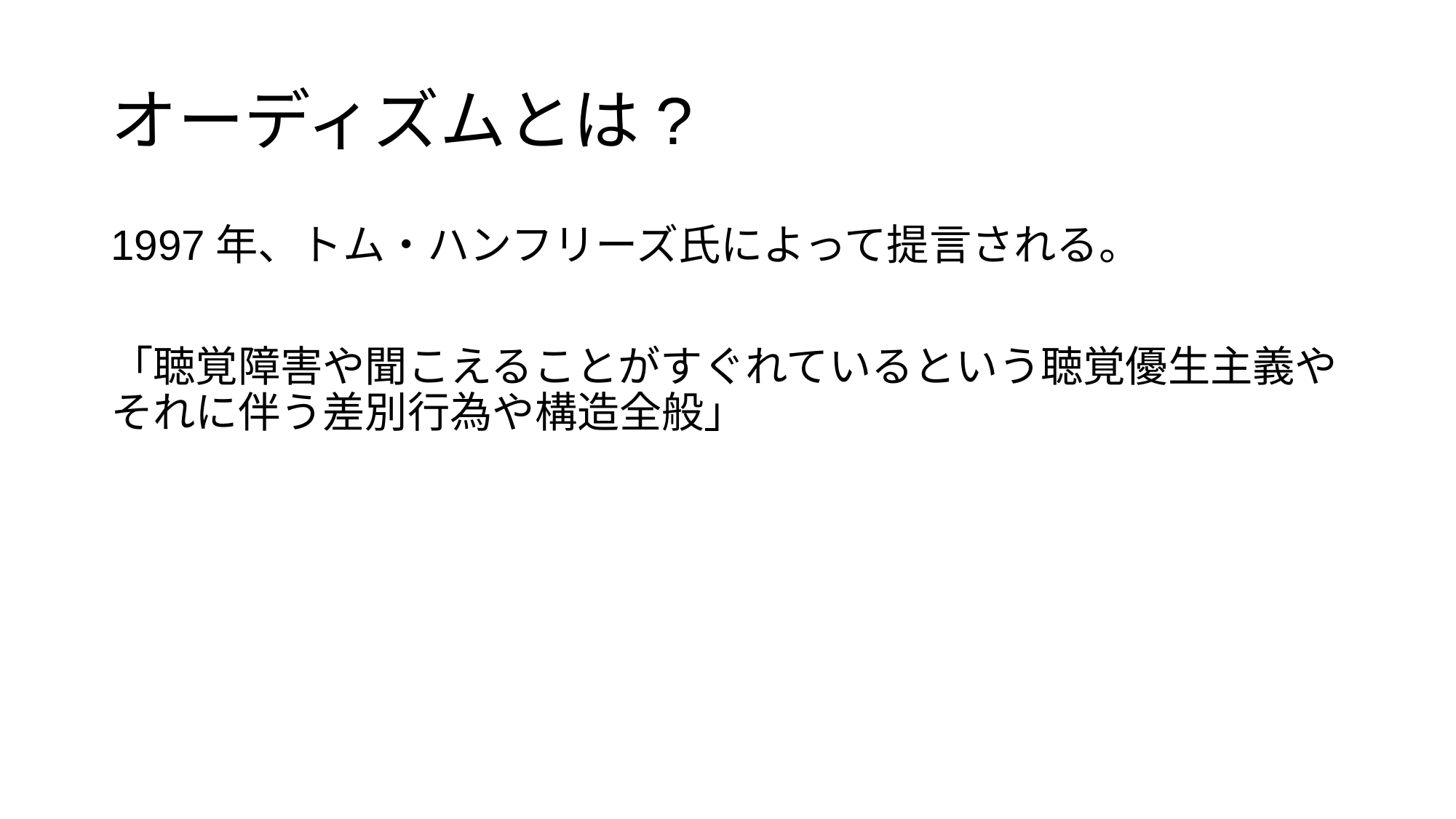

# オーディズムとは?
1997年、トム・ハンフリーズ氏によって提言される。

「聴覚障害や聞こえることがすぐれているという聴覚優生主義やそれに伴う差別行為や構造全般」